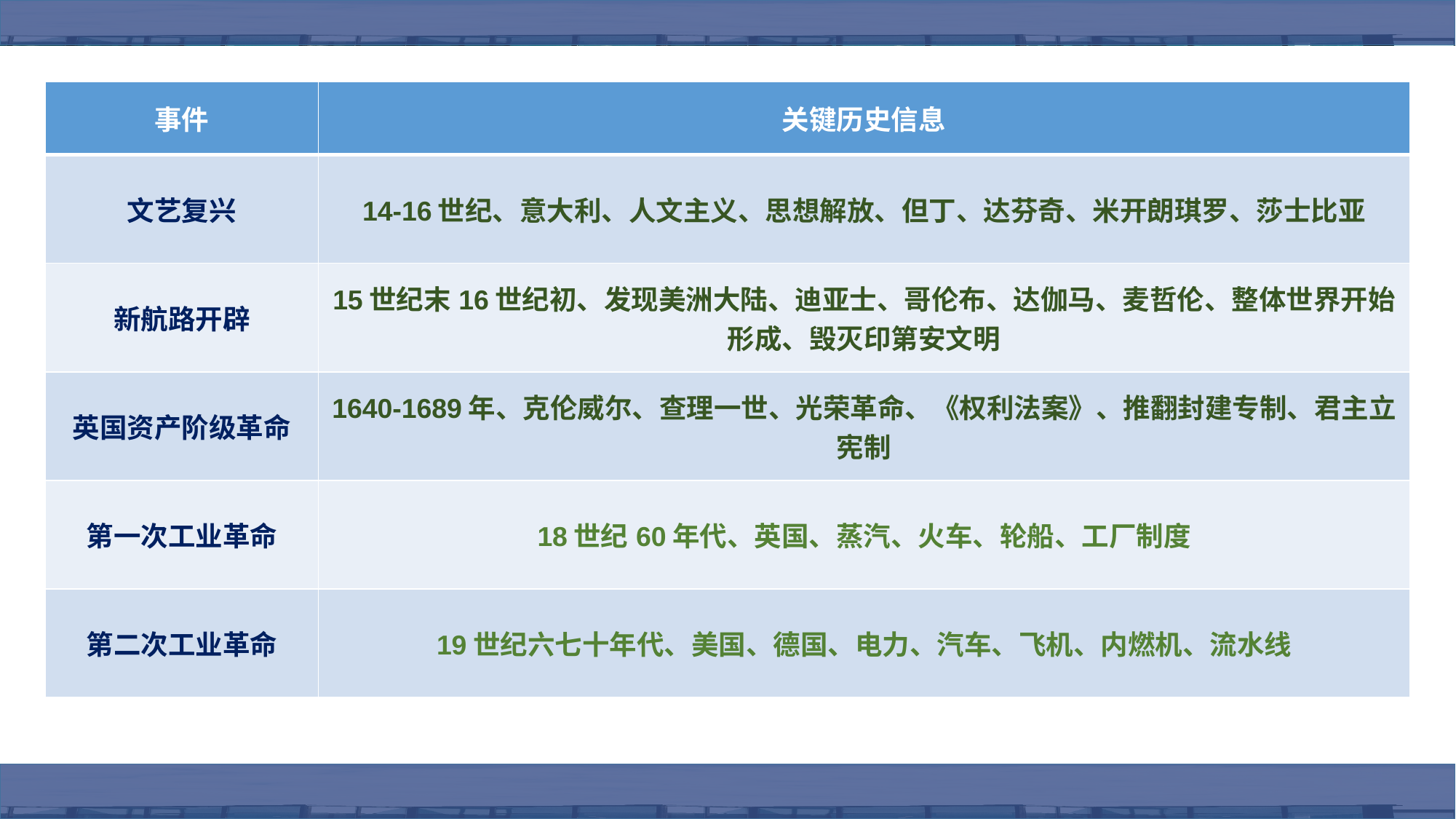

中级培训项目
| 事件 | 关键历史信息 |
| --- | --- |
| 文艺复兴 | 14-16世纪、意大利、人文主义、思想解放、但丁、达芬奇、米开朗琪罗、莎士比亚 |
| 新航路开辟 | 15世纪末16世纪初、发现美洲大陆、迪亚士、哥伦布、达伽马、麦哲伦、整体世界开始形成、毁灭印第安文明 |
| 英国资产阶级革命 | 1640-1689年、克伦威尔、查理一世、光荣革命、《权利法案》、推翻封建专制、君主立宪制 |
| 第一次工业革命 | 18世纪60年代、英国、蒸汽、火车、轮船、工厂制度 |
| 第二次工业革命 | 19世纪六七十年代、美国、德国、电力、汽车、飞机、内燃机、流水线 |